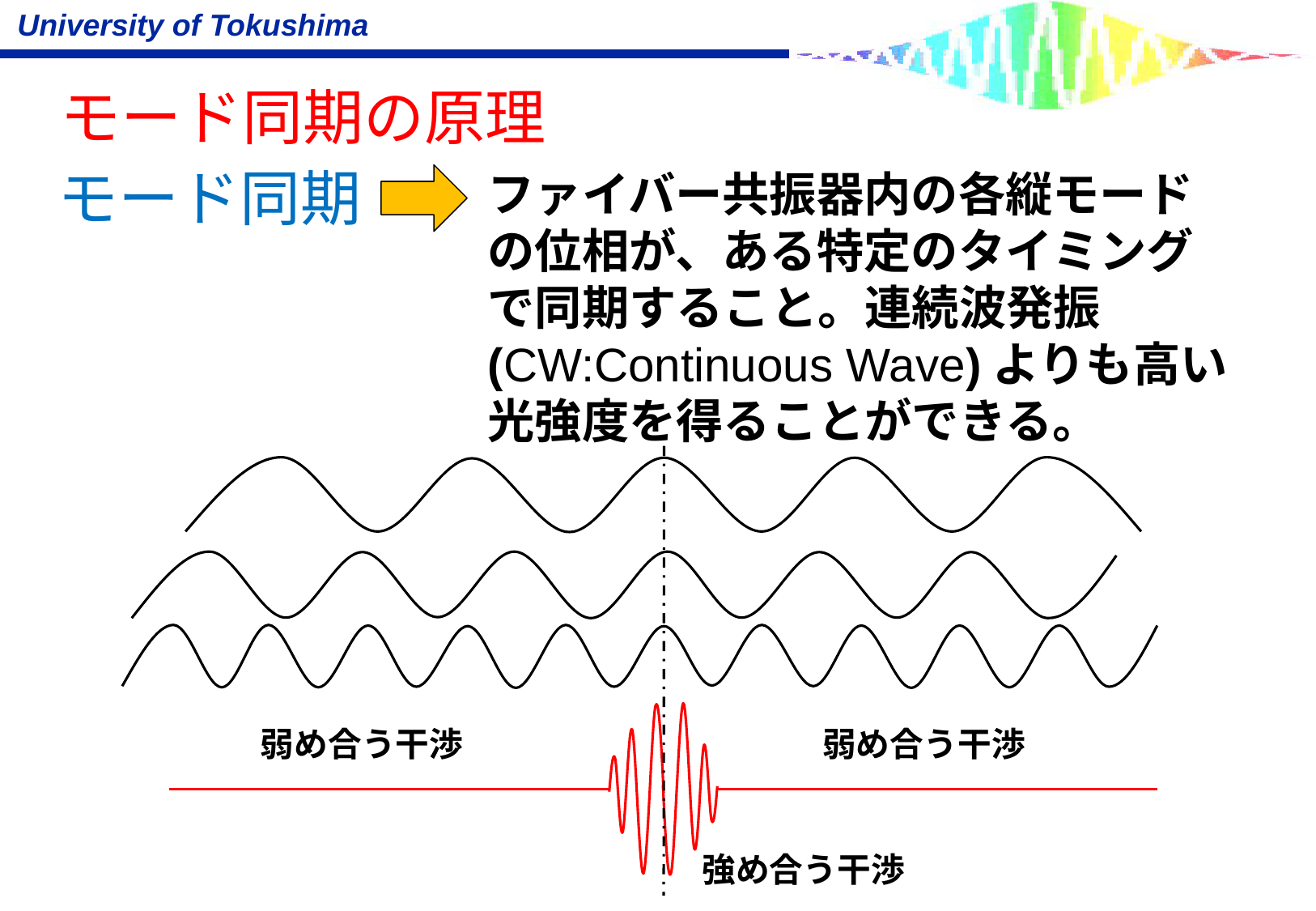

モード同期の原理
モード同期
ファイバー共振器内の各縦モードの位相が、ある特定のタイミングで同期すること。連続波発振(CW:Continuous Wave)よりも高い光強度を得ることができる。

弱め合う干渉
弱め合う干渉
強め合う干渉